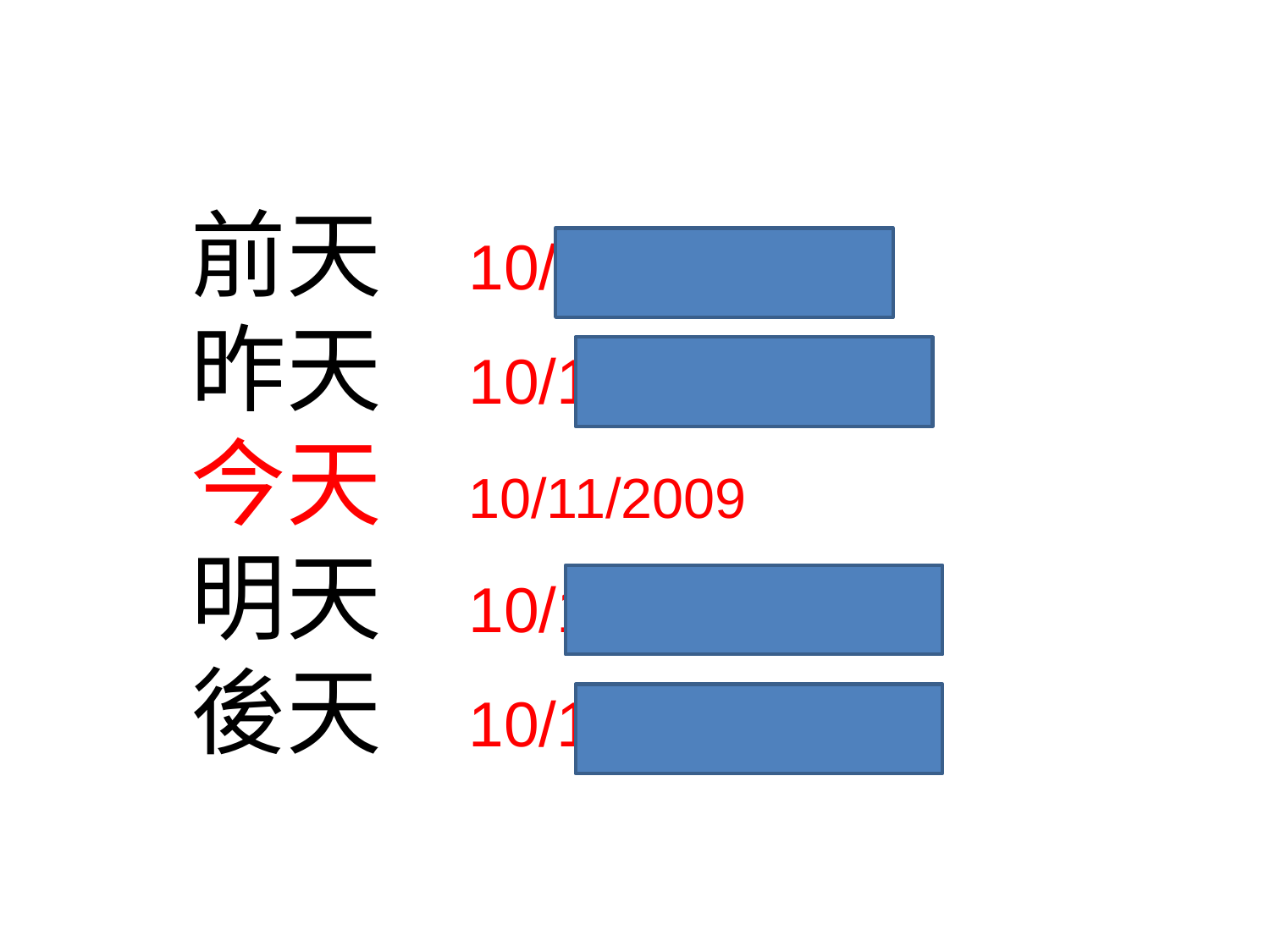

前天   10/9/2009
昨天   10/10/2009
今天   10/11/2009
明天   10/12/2009
後天   10/13/2009